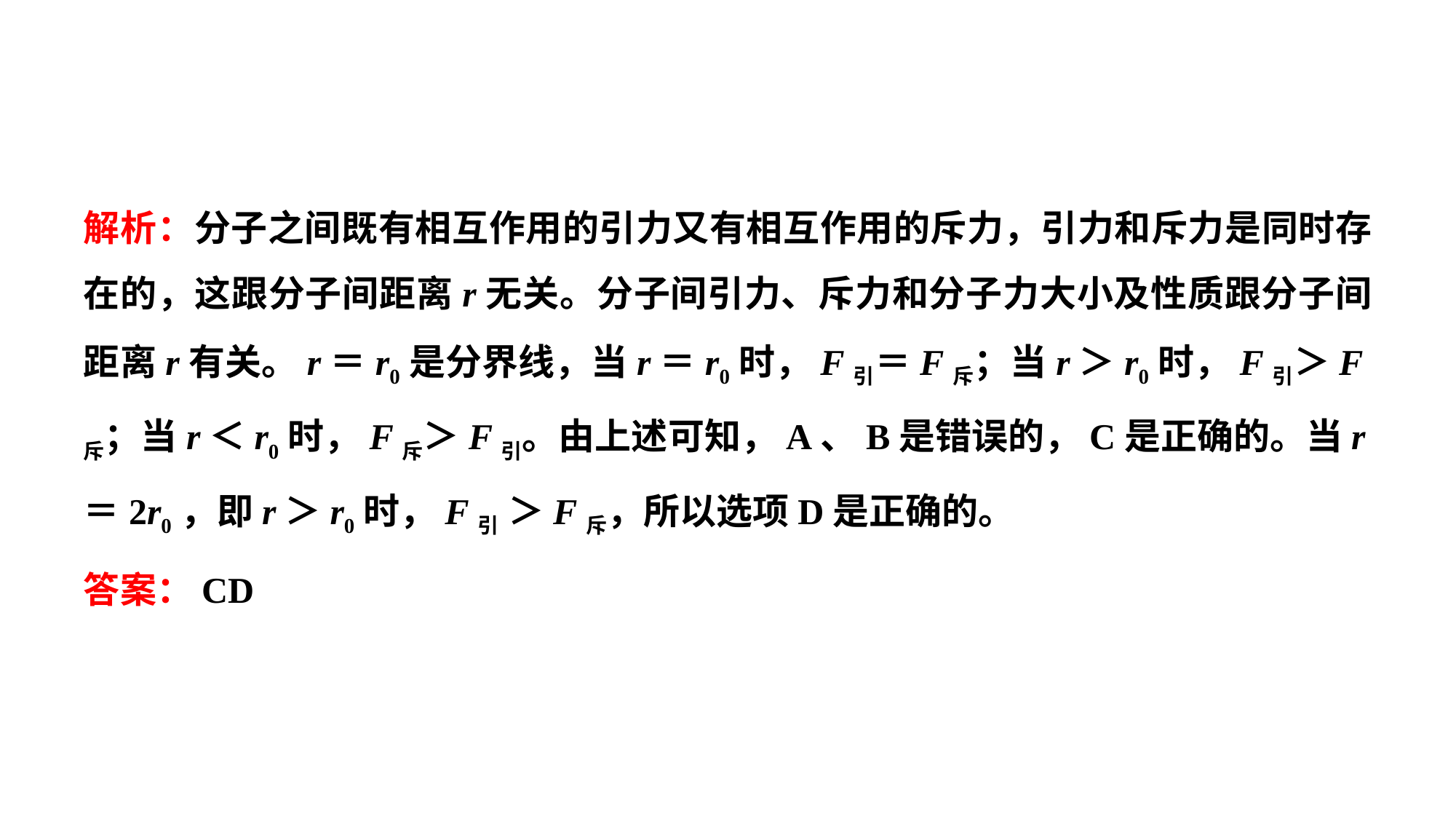

解析：分子之间既有相互作用的引力又有相互作用的斥力，引力和斥力是同时存在的，这跟分子间距离r无关。分子间引力、斥力和分子力大小及性质跟分子间距离r有关。r＝r0是分界线，当r＝r0时，F引＝F斥；当r＞r0时，F引＞F斥；当r＜r0时，F斥＞F引。由上述可知，A、B是错误的，C是正确的。当r＝2r0，即r＞r0时，F引 ＞F斥，所以选项D是正确的。
答案：CD